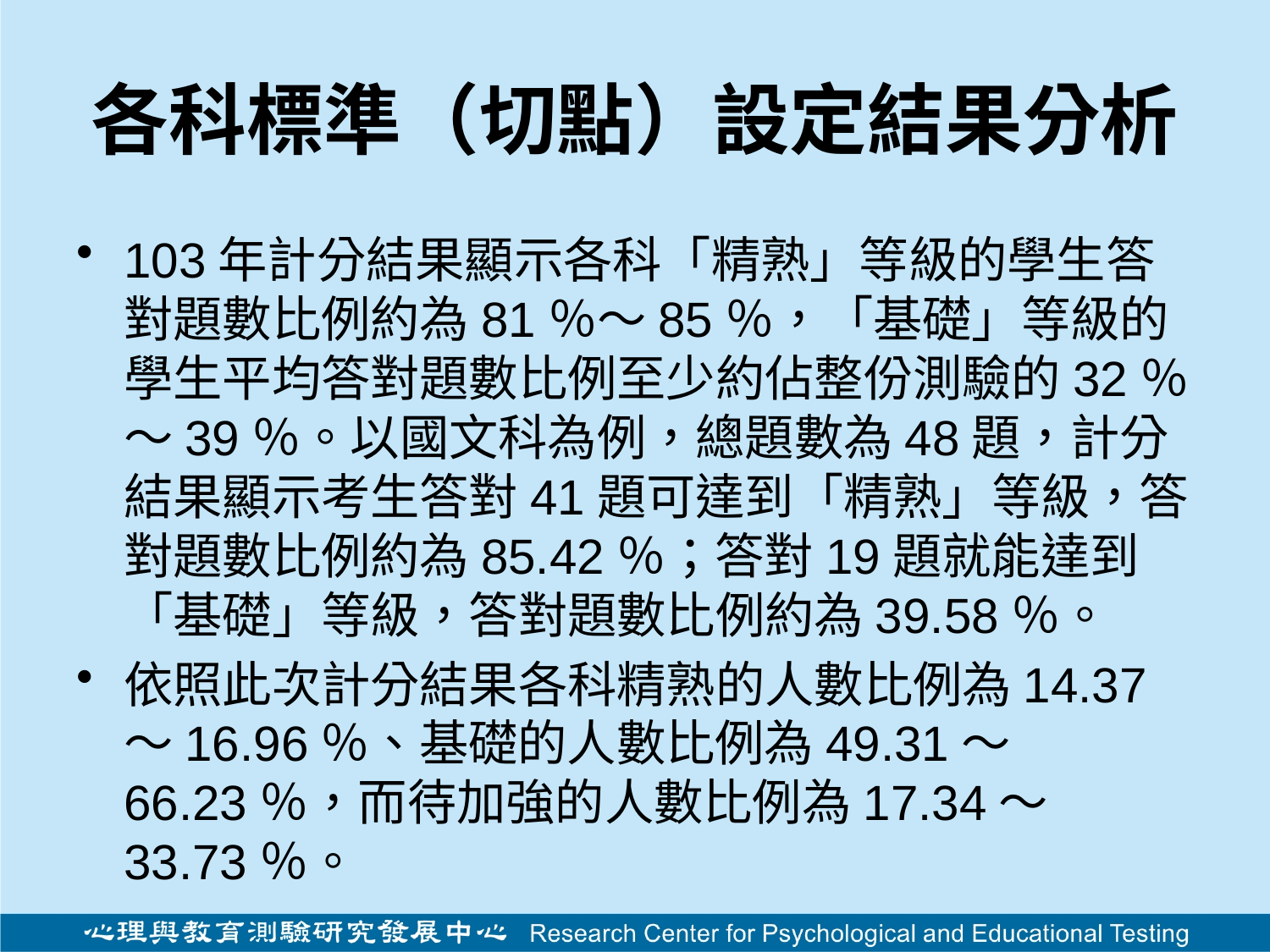

# 各科標準（切點）設定結果分析
103年計分結果顯示各科「精熟」等級的學生答對題數比例約為81％～85％，「基礎」等級的學生平均答對題數比例至少約佔整份測驗的32％～39％。以國文科為例，總題數為48題，計分結果顯示考生答對41題可達到「精熟」等級，答對題數比例約為85.42％；答對19題就能達到「基礎」等級，答對題數比例約為39.58％。
依照此次計分結果各科精熟的人數比例為14.37～16.96％、基礎的人數比例為49.31～66.23％，而待加強的人數比例為17.34～33.73％。